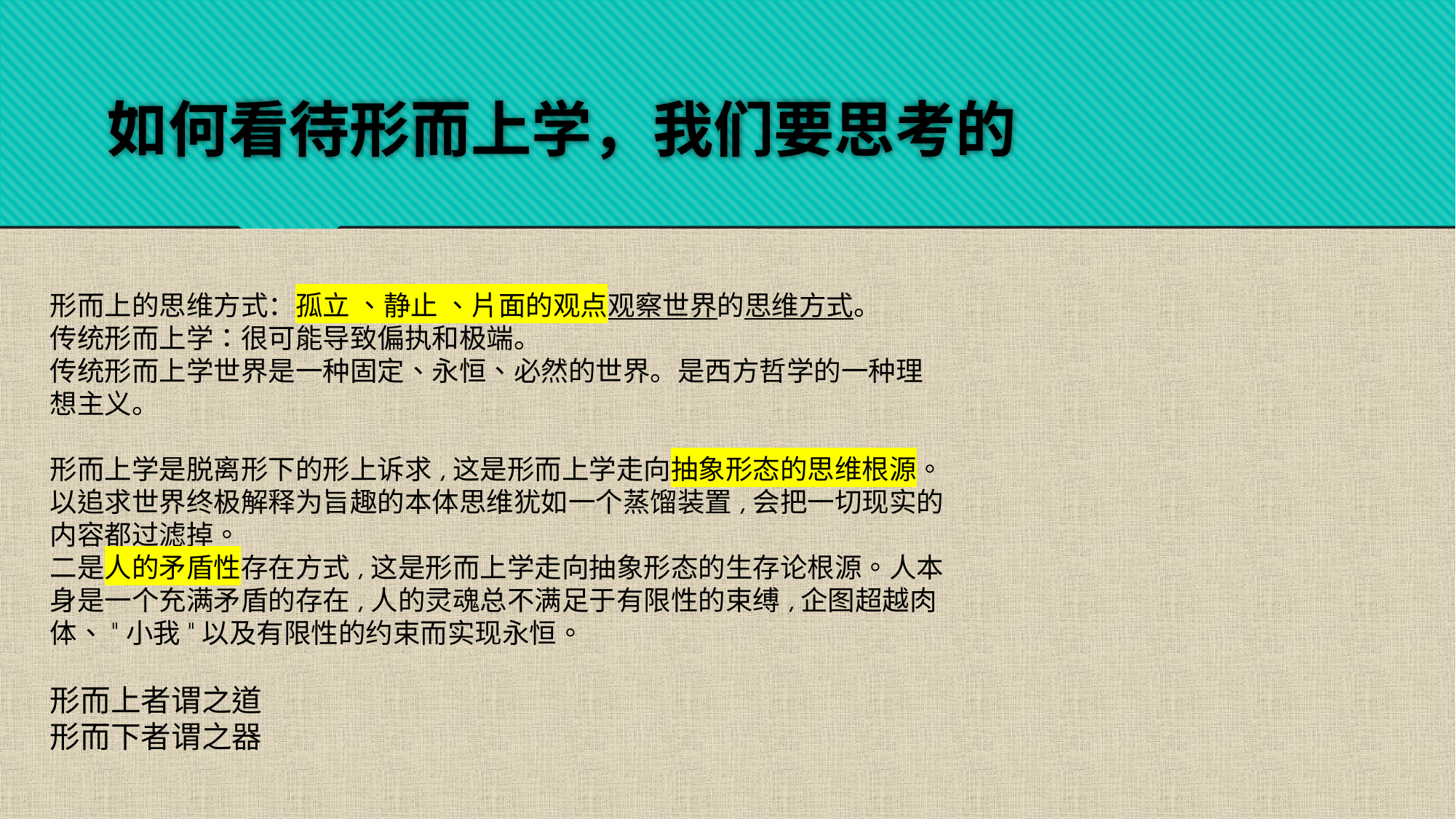

# 如何看待形而上学，我们要思考的

形而上的思维方式：孤立 、静止 、片面的观点观察世界的思维方式。
传统形而上学：很可能导致偏执和极端。
传统形而上学世界是一种固定、永恒、必然的世界。是西方哲学的一种理想主义。

形而上学是脱离形下的形上诉求,这是形而上学走向抽象形态的思维根源。以追求世界终极解释为旨趣的本体思维犹如一个蒸馏装置,会把一切现实的内容都过滤掉。
二是人的矛盾性存在方式,这是形而上学走向抽象形态的生存论根源。人本身是一个充满矛盾的存在,人的灵魂总不满足于有限性的束缚,企图超越肉体、"小我"以及有限性的约束而实现永恒。

形而上者谓之道
形而下者谓之器